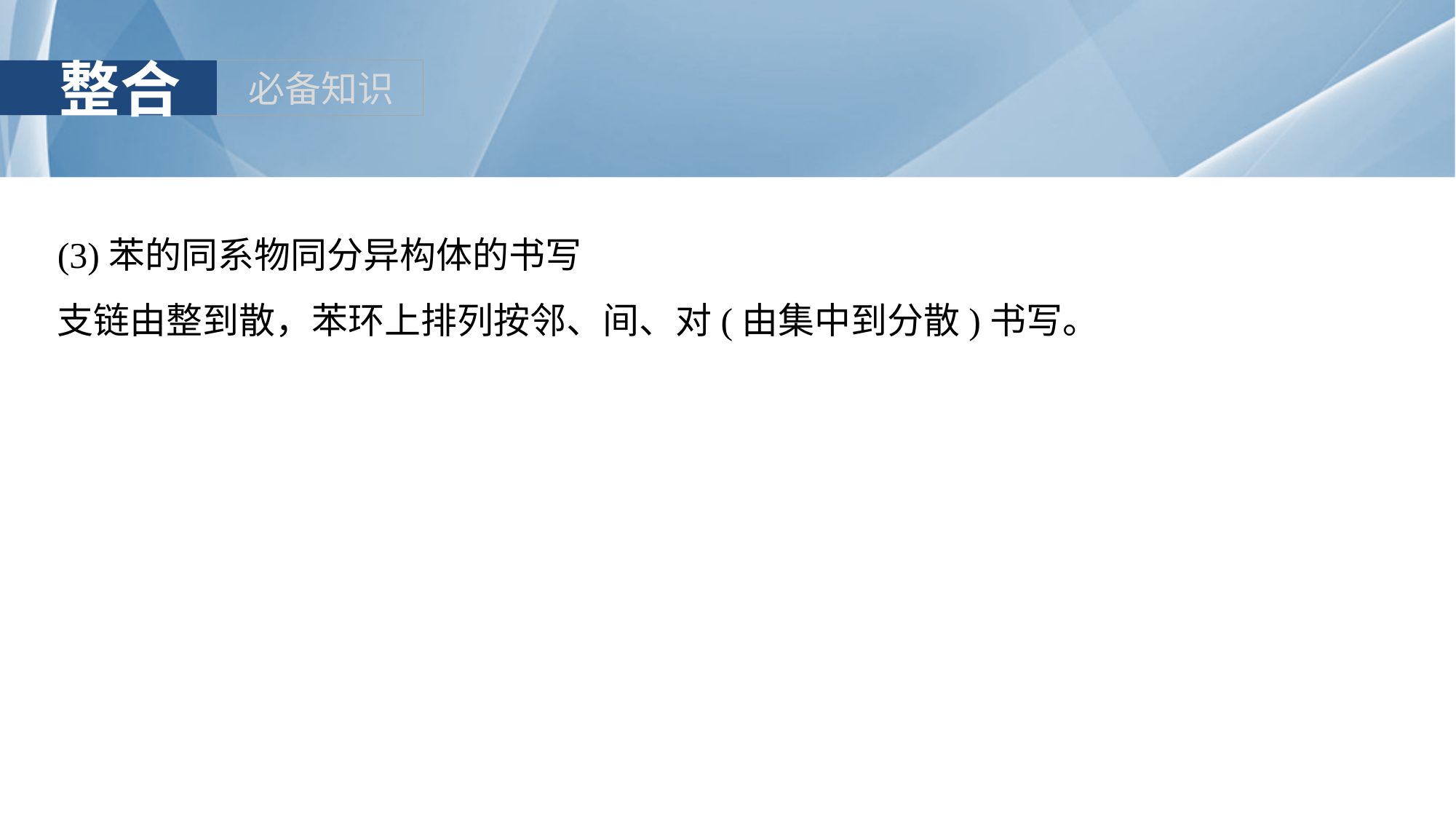

(3)苯的同系物同分异构体的书写
支链由整到散，苯环上排列按邻、间、对(由集中到分散)书写。